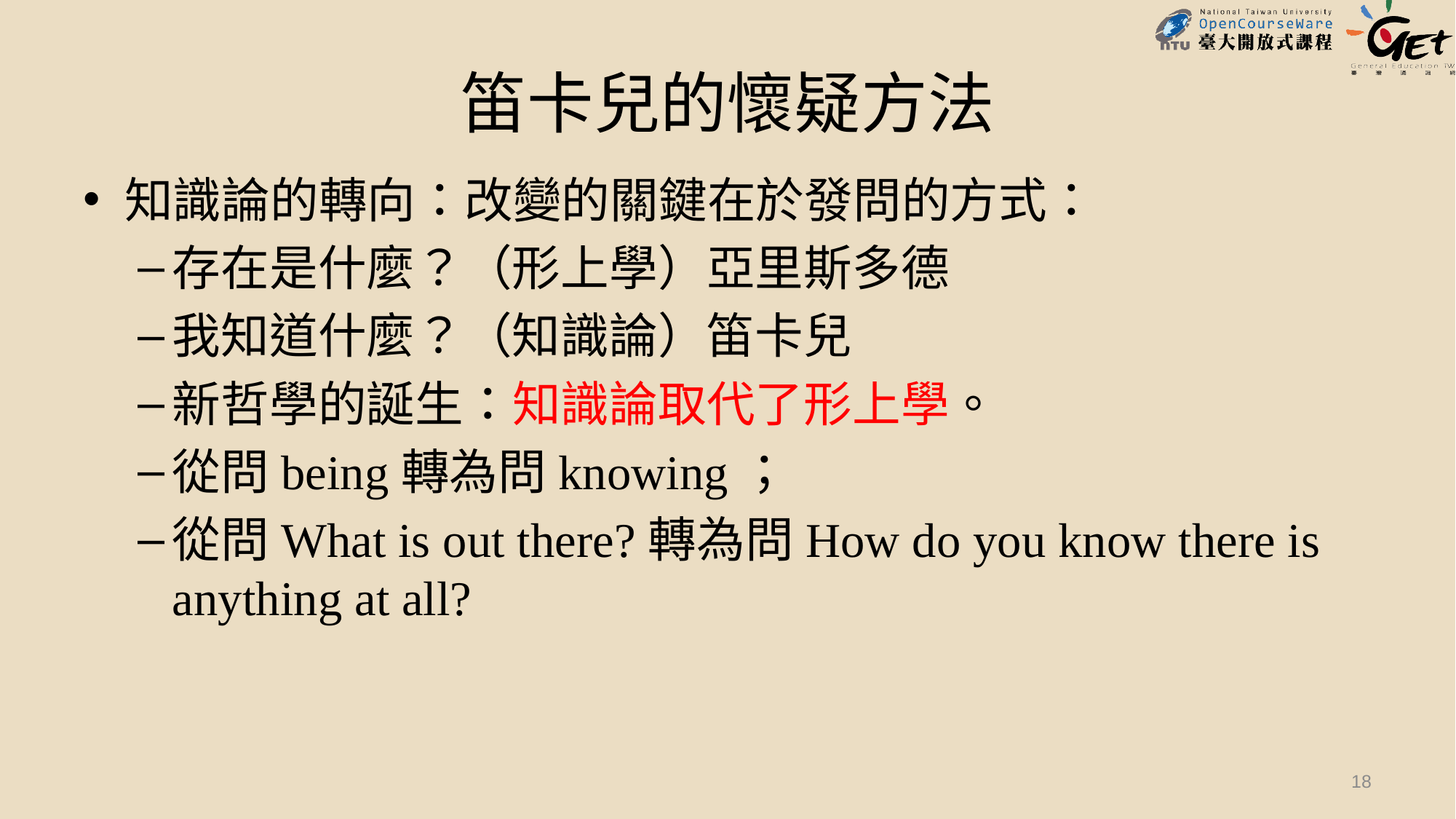

# 笛卡兒的懷疑方法
知識論的轉向：改變的關鍵在於發問的方式：
存在是什麼？（形上學）亞里斯多德
我知道什麼？（知識論）笛卡兒
新哲學的誕生：知識論取代了形上學。
從問being轉為問knowing；
從問What is out there?轉為問How do you know there is anything at all?
18